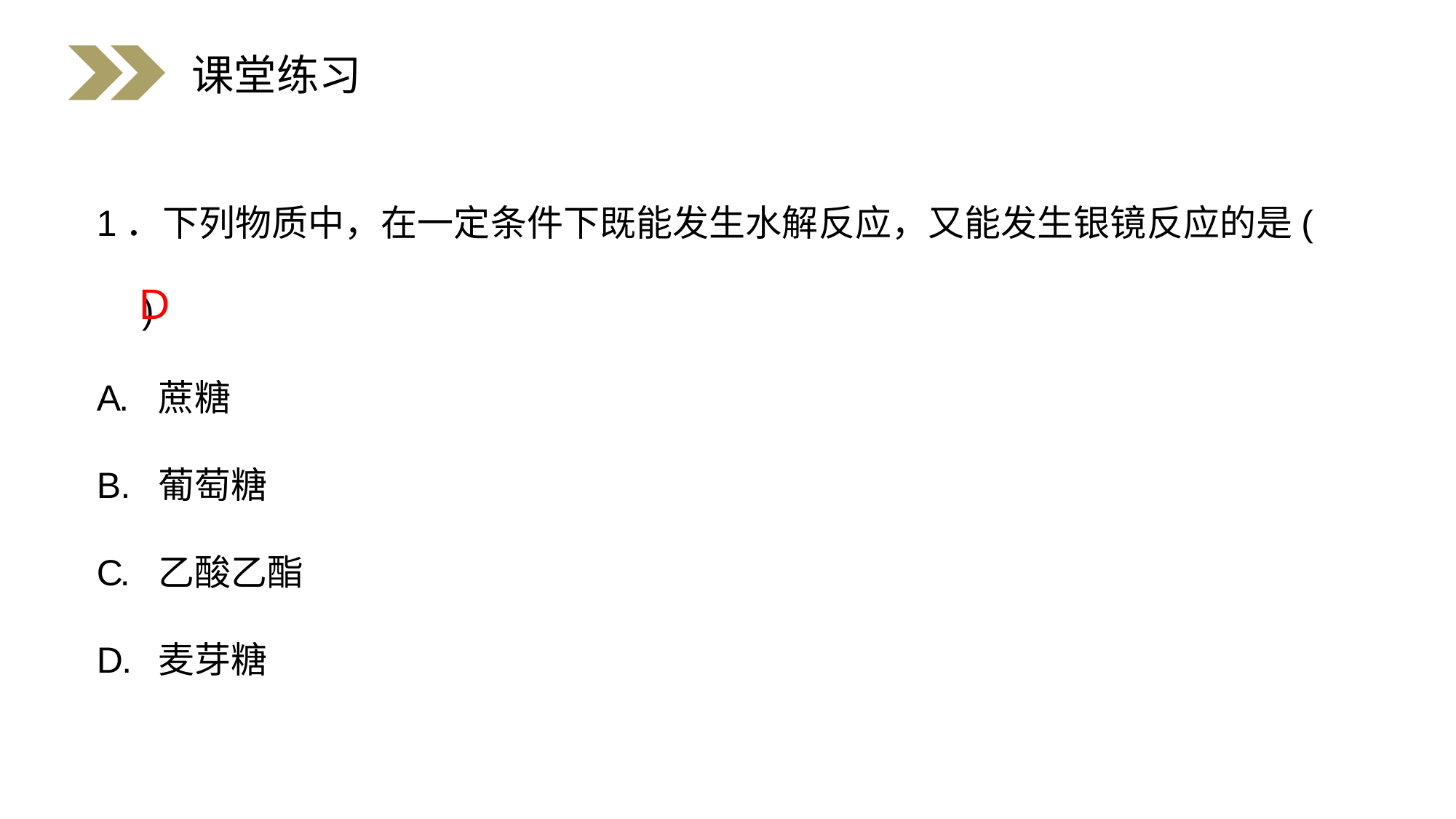

课堂练习
1．下列物质中，在一定条件下既能发生水解反应，又能发生银镜反应的是(　　)
蔗糖
葡萄糖
乙酸乙酯
麦芽糖
D